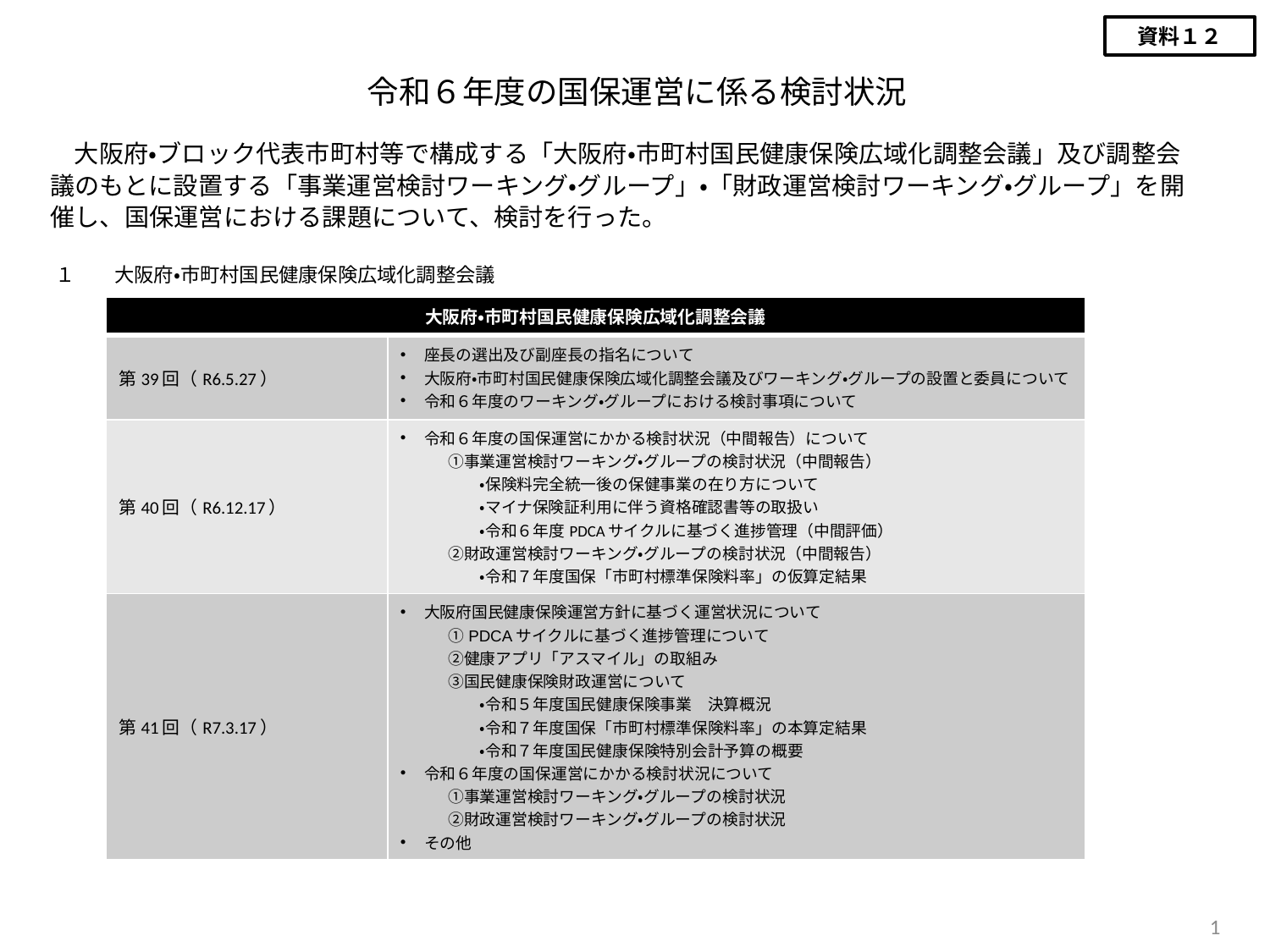

資料１２
令和６年度の国保運営に係る検討状況
# 大阪府・ブロック代表市町村等で構成する「大阪府・市町村国民健康保険広域化調整会議」及び調整会議のもとに設置する「事業運営検討ワーキング・グループ」・「財政運営検討ワーキング・グループ」を開催し、国保運営における課題について、検討を行った。
　１　　大阪府・市町村国民健康保険広域化調整会議

| 大阪府・市町村国民健康保険広域化調整会議 | 大阪府・市町村国民健康保険広域化調整会議 |
| --- | --- |
| 第39回（R6.5.27） | 座長の選出及び副座長の指名について 大阪府・市町村国民健康保険広域化調整会議及びワーキング・グループの設置と委員について 令和６年度のワーキング・グループにおける検討事項について |
| 第40回（R6.12.17） | 令和６年度の国保運営にかかる検討状況（中間報告）について 　　　①事業運営検討ワーキング・グループの検討状況（中間報告） 　　　　　・保険料完全統一後の保健事業の在り方について 　　　　　・マイナ保険証利用に伴う資格確認書等の取扱い 　　　　　・令和６年度PDCAサイクルに基づく進捗管理（中間評価） 　　　②財政運営検討ワーキング・グループの検討状況（中間報告） 　　　　　・令和７年度国保「市町村標準保険料率」の仮算定結果 |
| 第41回（R7.3.17） | 大阪府国民健康保険運営方針に基づく運営状況について 　　　①PDCAサイクルに基づく進捗管理について 　　　②健康アプリ「アスマイル」の取組み 　　　③国民健康保険財政運営について 　　　　　・令和５年度国民健康保険事業　決算概況 　　　　　・令和７年度国保「市町村標準保険料率」の本算定結果 　　　　　・令和７年度国民健康保険特別会計予算の概要 令和６年度の国保運営にかかる検討状況について 　　　①事業運営検討ワーキング・グループの検討状況 　　　②財政運営検討ワーキング・グループの検討状況 その他 |
1